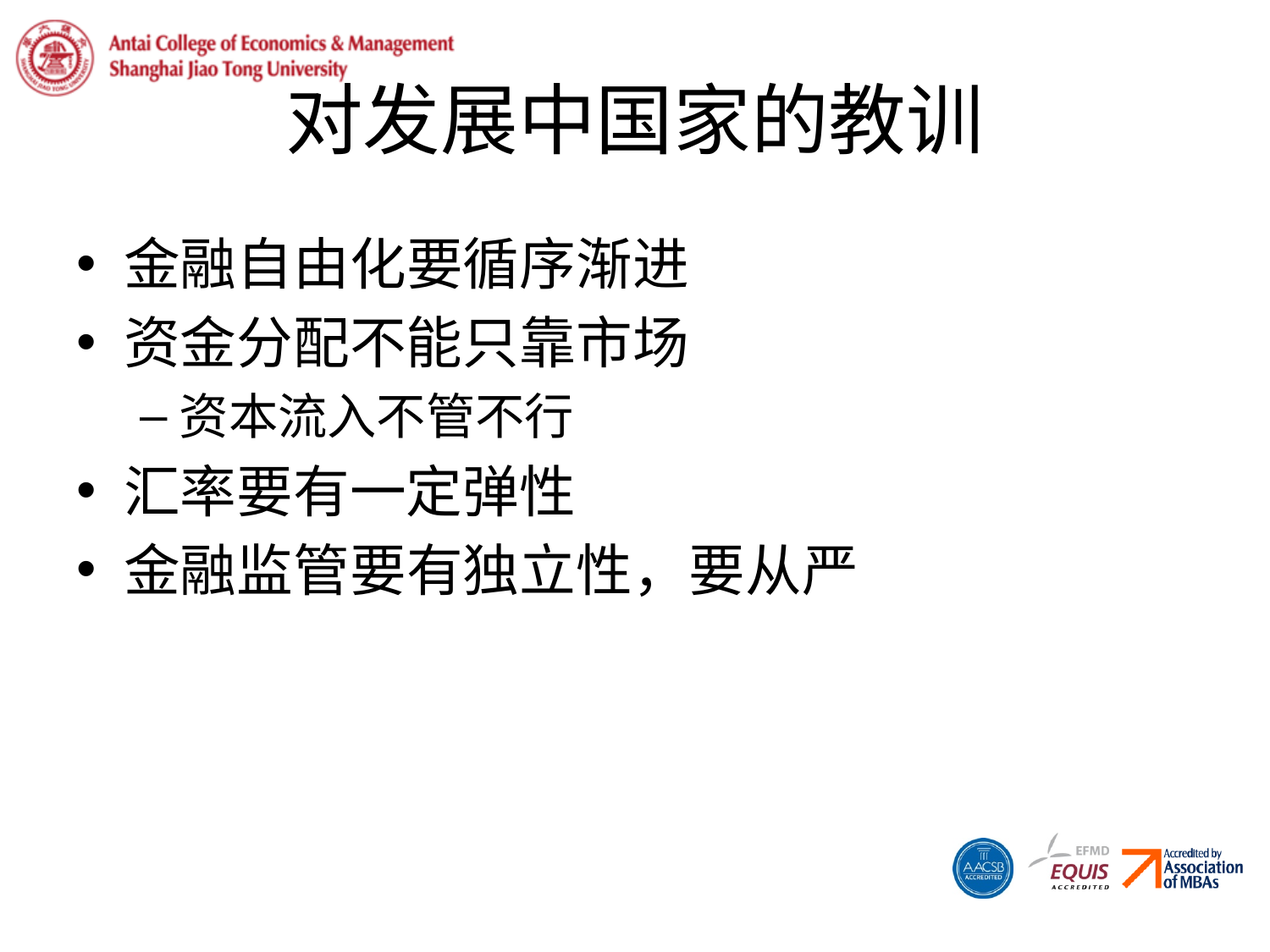

# 对发展中国家的教训
金融自由化要循序渐进
资金分配不能只靠市场
资本流入不管不行
汇率要有一定弹性
金融监管要有独立性，要从严